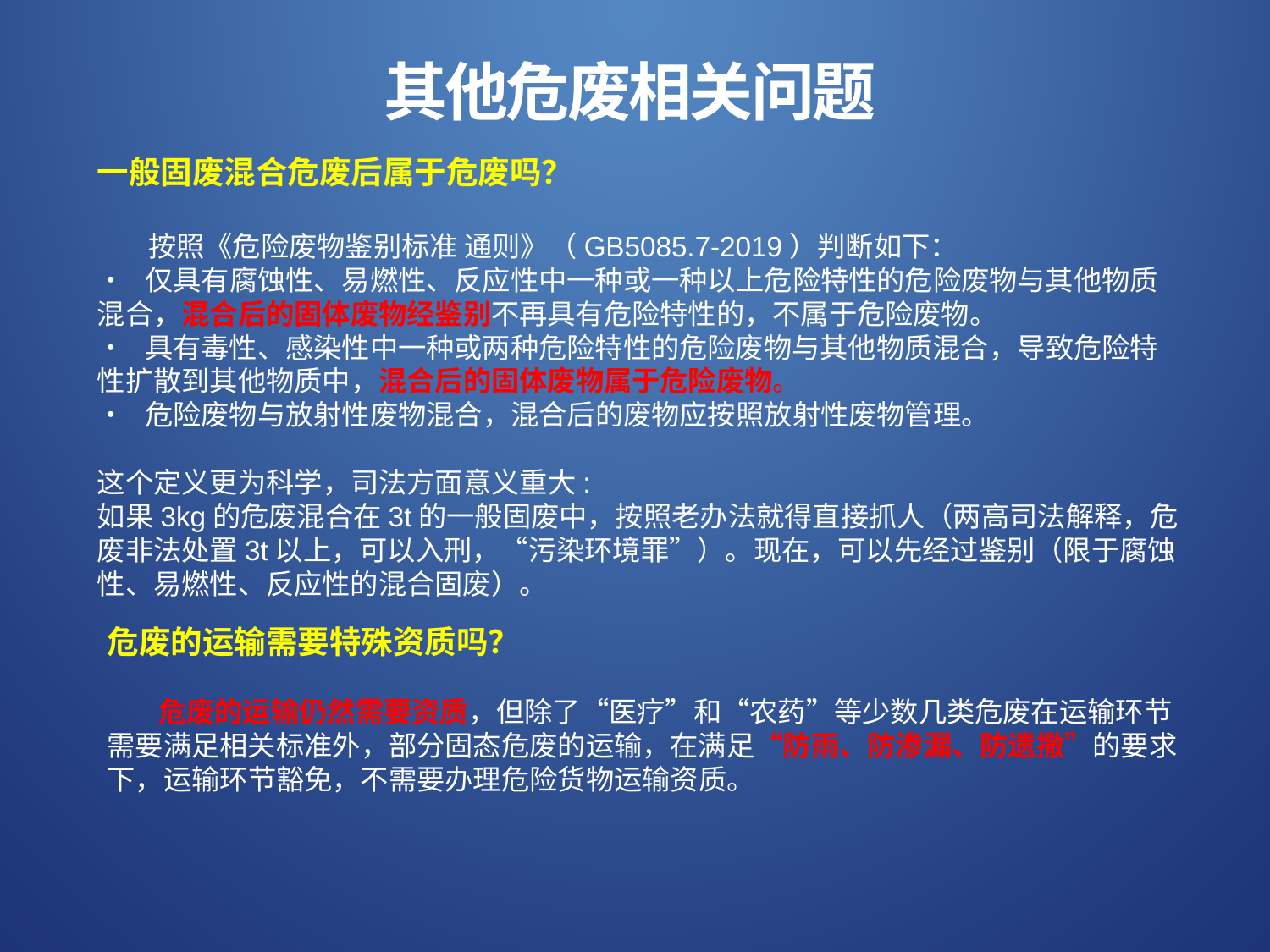

其他危废相关问题
一般固废混合危废后属于危废吗？

       按照《危险废物鉴别标准 通则》（GB5085.7-2019）判断如下：
•  仅具有腐蚀性、易燃性、反应性中一种或一种以上危险特性的危险废物与其他物质混合，混合后的固体废物经鉴别不再具有危险特性的，不属于危险废物。
•  具有毒性、感染性中一种或两种危险特性的危险废物与其他物质混合，导致危险特性扩散到其他物质中，混合后的固体废物属于危险废物。
•  危险废物与放射性废物混合，混合后的废物应按照放射性废物管理。
这个定义更为科学，司法方面意义重大:
如果3kg的危废混合在3t的一般固废中，按照老办法就得直接抓人（两高司法解释，危废非法处置3t以上，可以入刑，“污染环境罪”）。现在，可以先经过鉴别（限于腐蚀性、易燃性、反应性的混合固废）。
危废的运输需要特殊资质吗？

       危废的运输仍然需要资质，但除了“医疗”和“农药”等少数几类危废在运输环节需要满足相关标准外，部分固态危废的运输，在满足“防雨、防渗漏、防遗撒”的要求下，运输环节豁免，不需要办理危险货物运输资质。